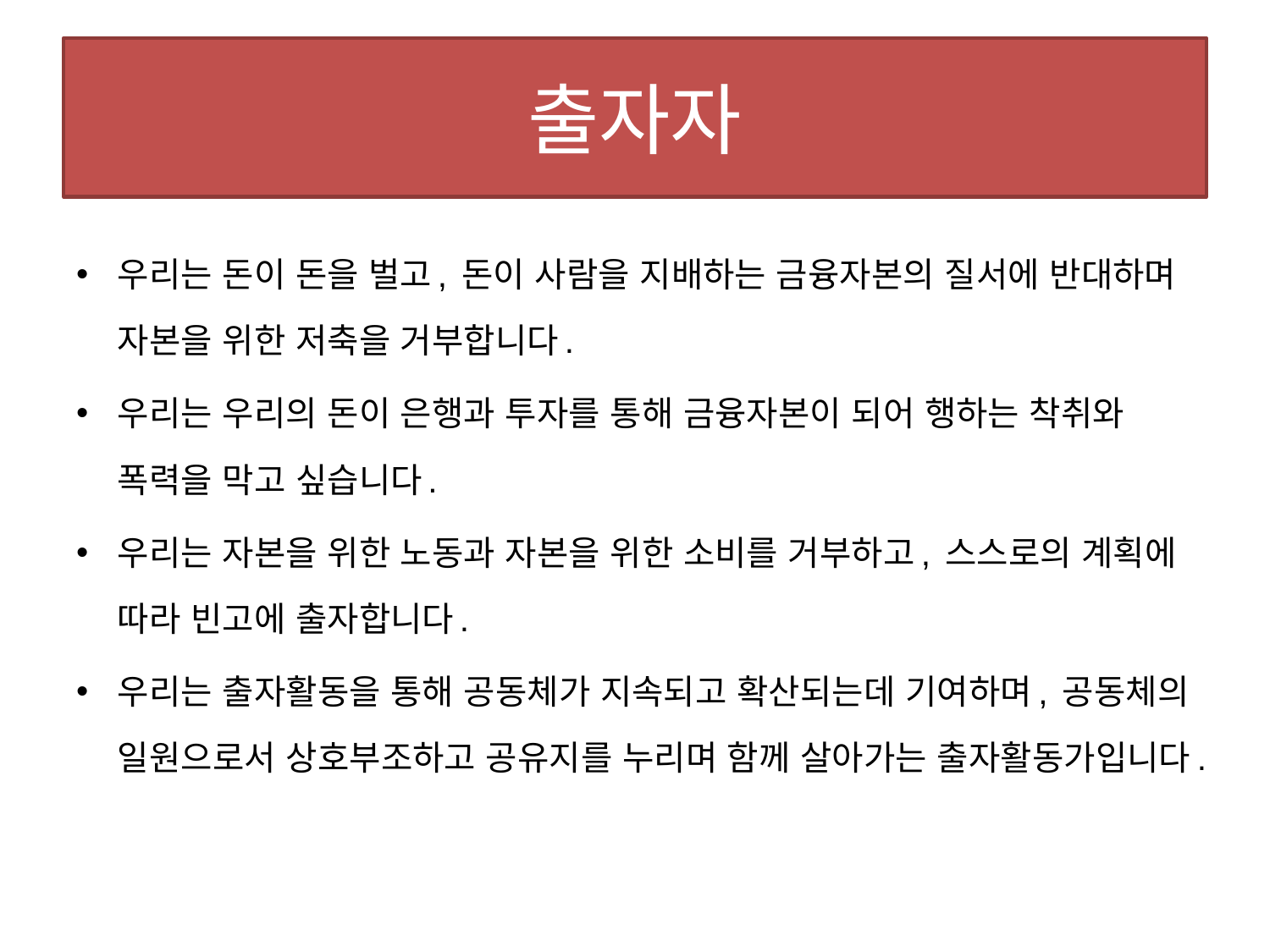

# 출자자
우리는 돈이 돈을 벌고, 돈이 사람을 지배하는 금융자본의 질서에 반대하며 자본을 위한 저축을 거부합니다.
우리는 우리의 돈이 은행과 투자를 통해 금융자본이 되어 행하는 착취와 폭력을 막고 싶습니다.
우리는 자본을 위한 노동과 자본을 위한 소비를 거부하고, 스스로의 계획에 따라 빈고에 출자합니다.
우리는 출자활동을 통해 공동체가 지속되고 확산되는데 기여하며, 공동체의 일원으로서 상호부조하고 공유지를 누리며 함께 살아가는 출자활동가입니다.